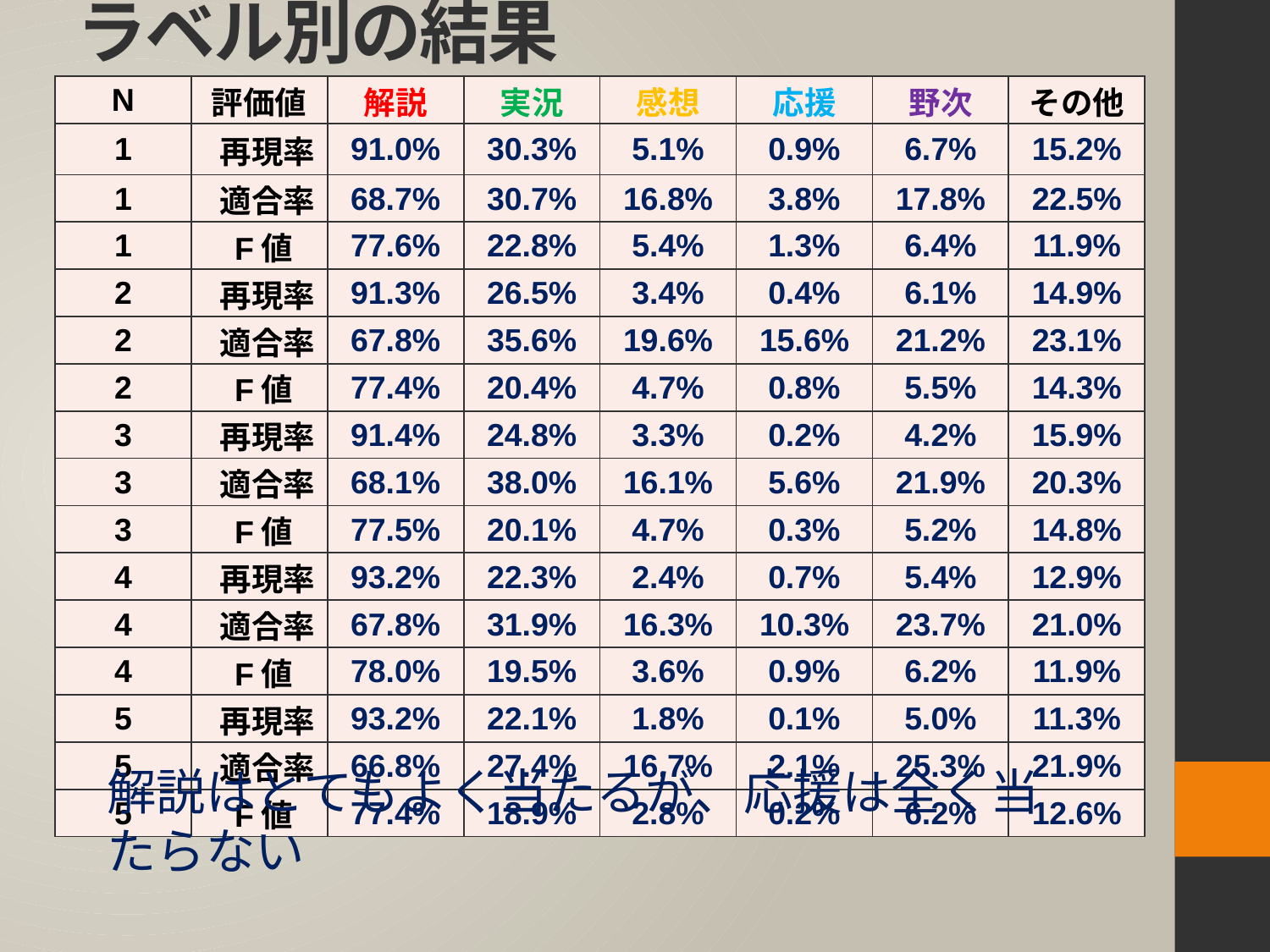

# ラベル別の結果
| N | 評価値 | 解説 | 実況 | 感想 | 応援 | 野次 | その他 |
| --- | --- | --- | --- | --- | --- | --- | --- |
| 1 | 再現率 | 91.0% | 30.3% | 5.1% | 0.9% | 6.7% | 15.2% |
| 1 | 適合率 | 68.7% | 30.7% | 16.8% | 3.8% | 17.8% | 22.5% |
| 1 | F値 | 77.6% | 22.8% | 5.4% | 1.3% | 6.4% | 11.9% |
| 2 | 再現率 | 91.3% | 26.5% | 3.4% | 0.4% | 6.1% | 14.9% |
| 2 | 適合率 | 67.8% | 35.6% | 19.6% | 15.6% | 21.2% | 23.1% |
| 2 | F値 | 77.4% | 20.4% | 4.7% | 0.8% | 5.5% | 14.3% |
| 3 | 再現率 | 91.4% | 24.8% | 3.3% | 0.2% | 4.2% | 15.9% |
| 3 | 適合率 | 68.1% | 38.0% | 16.1% | 5.6% | 21.9% | 20.3% |
| 3 | F値 | 77.5% | 20.1% | 4.7% | 0.3% | 5.2% | 14.8% |
| 4 | 再現率 | 93.2% | 22.3% | 2.4% | 0.7% | 5.4% | 12.9% |
| 4 | 適合率 | 67.8% | 31.9% | 16.3% | 10.3% | 23.7% | 21.0% |
| 4 | F値 | 78.0% | 19.5% | 3.6% | 0.9% | 6.2% | 11.9% |
| 5 | 再現率 | 93.2% | 22.1% | 1.8% | 0.1% | 5.0% | 11.3% |
| 5 | 適合率 | 66.8% | 27.4% | 16.7% | 2.1% | 25.3% | 21.9% |
| 5 | F値 | 77.4% | 18.9% | 2.8% | 0.2% | 6.2% | 12.6% |

解説はとてもよく当たるが、応援は全く当たらない